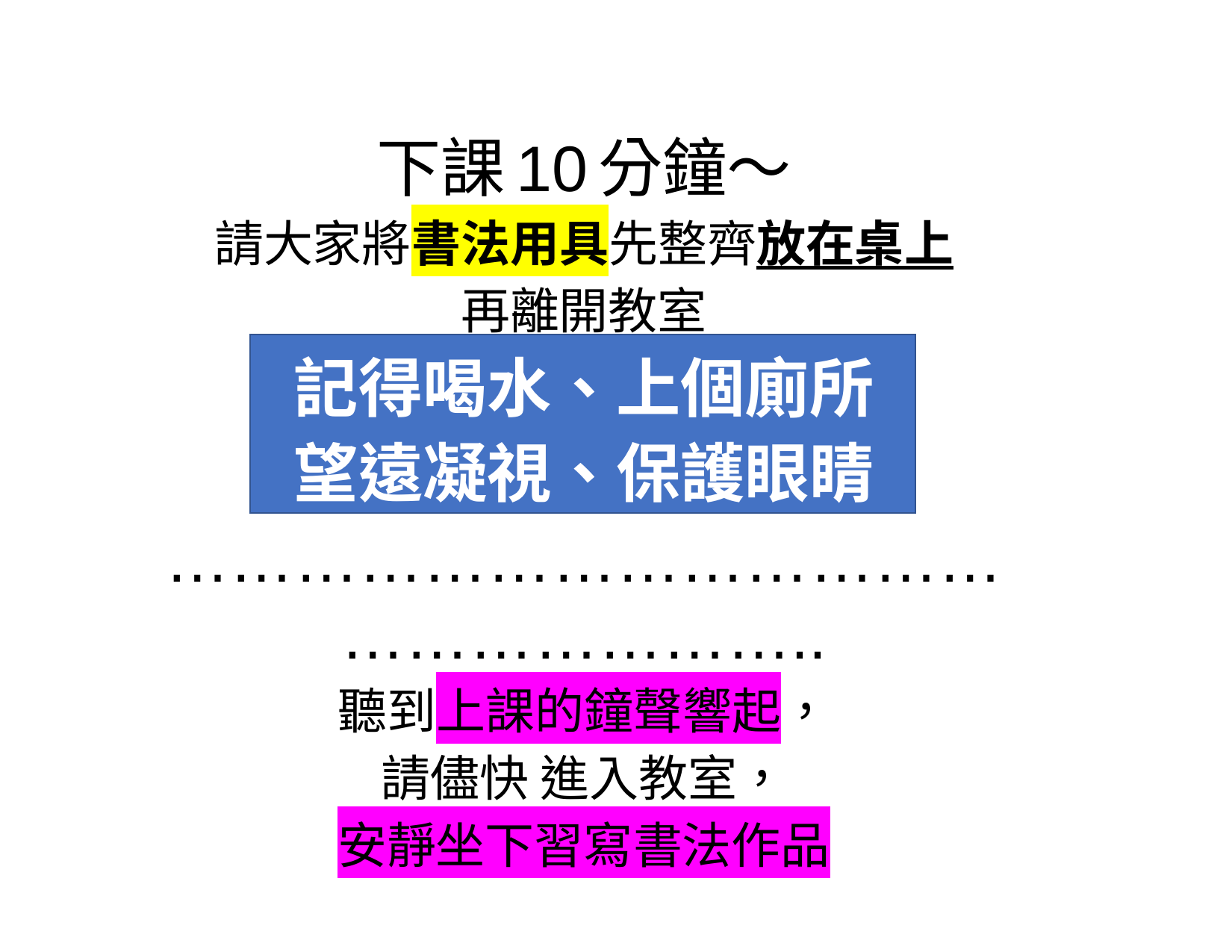

下課10分鐘～
請大家將書法用具先整齊放在桌上
再離開教室
記得喝水、上個廁所
望遠凝視、保護眼睛
……………………………………………………..
聽到上課的鐘聲響起，
請儘快 進入教室，
安靜坐下習寫書法作品